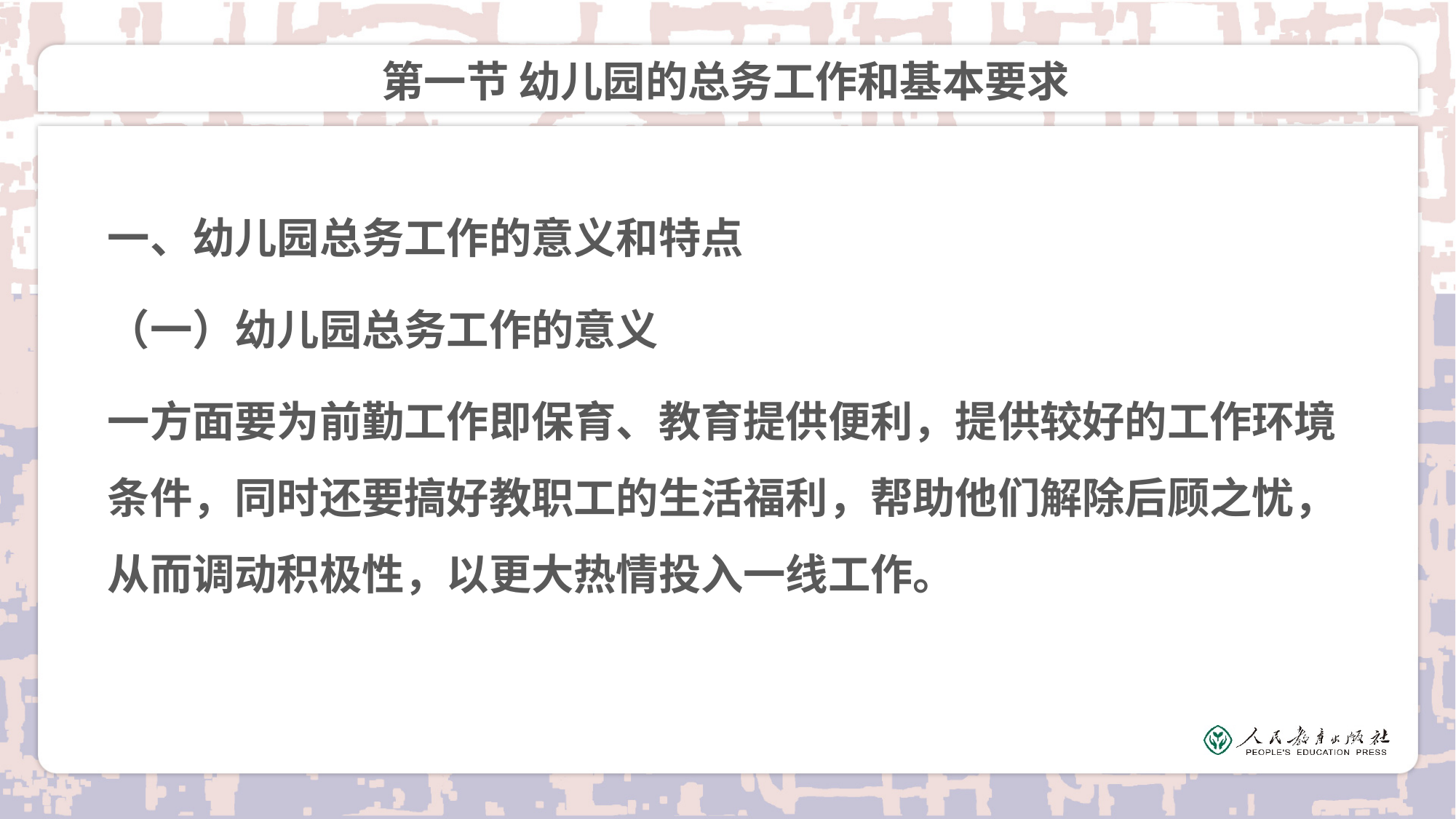

# 第一节 幼儿园的总务工作和基本要求
一、幼儿园总务工作的意义和特点
（一）幼儿园总务工作的意义
一方面要为前勤工作即保育、教育提供便利，提供较好的工作环境条件，同时还要搞好教职工的生活福利，帮助他们解除后顾之忧，从而调动积极性，以更大热情投入一线工作。